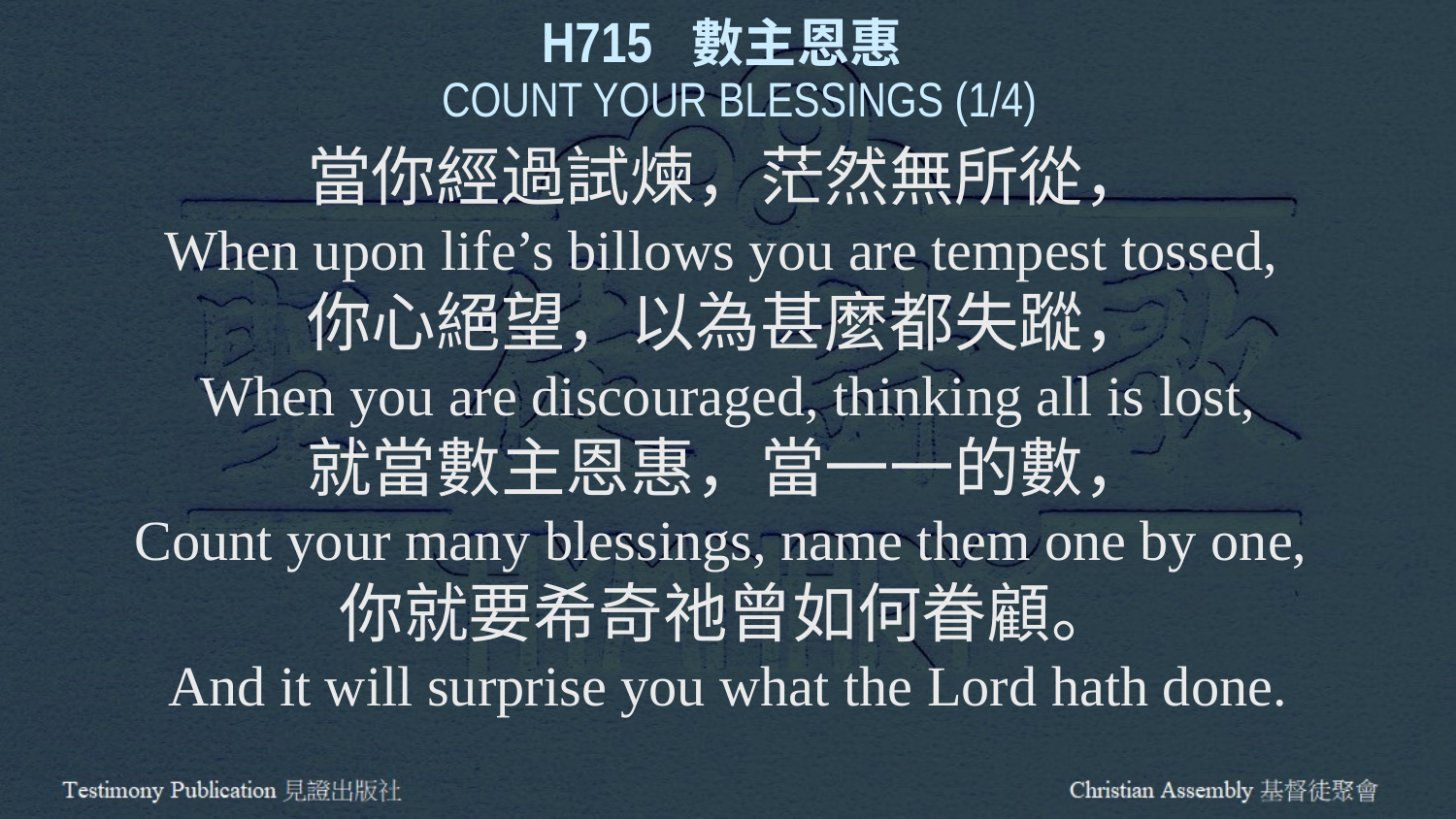

H715  數主恩惠
 COUNT YOUR BLESSINGS (1/4)
當你經過試煉，茫然無所從，
When upon life’s billows you are tempest tossed,
你心絕望，以為甚麼都失蹤，
When you are discouraged, thinking all is lost,
就當數主恩惠，當一一的數，
Count your many blessings, name them one by one,
你就要希奇祂曾如何眷顧。
And it will surprise you what the Lord hath done.